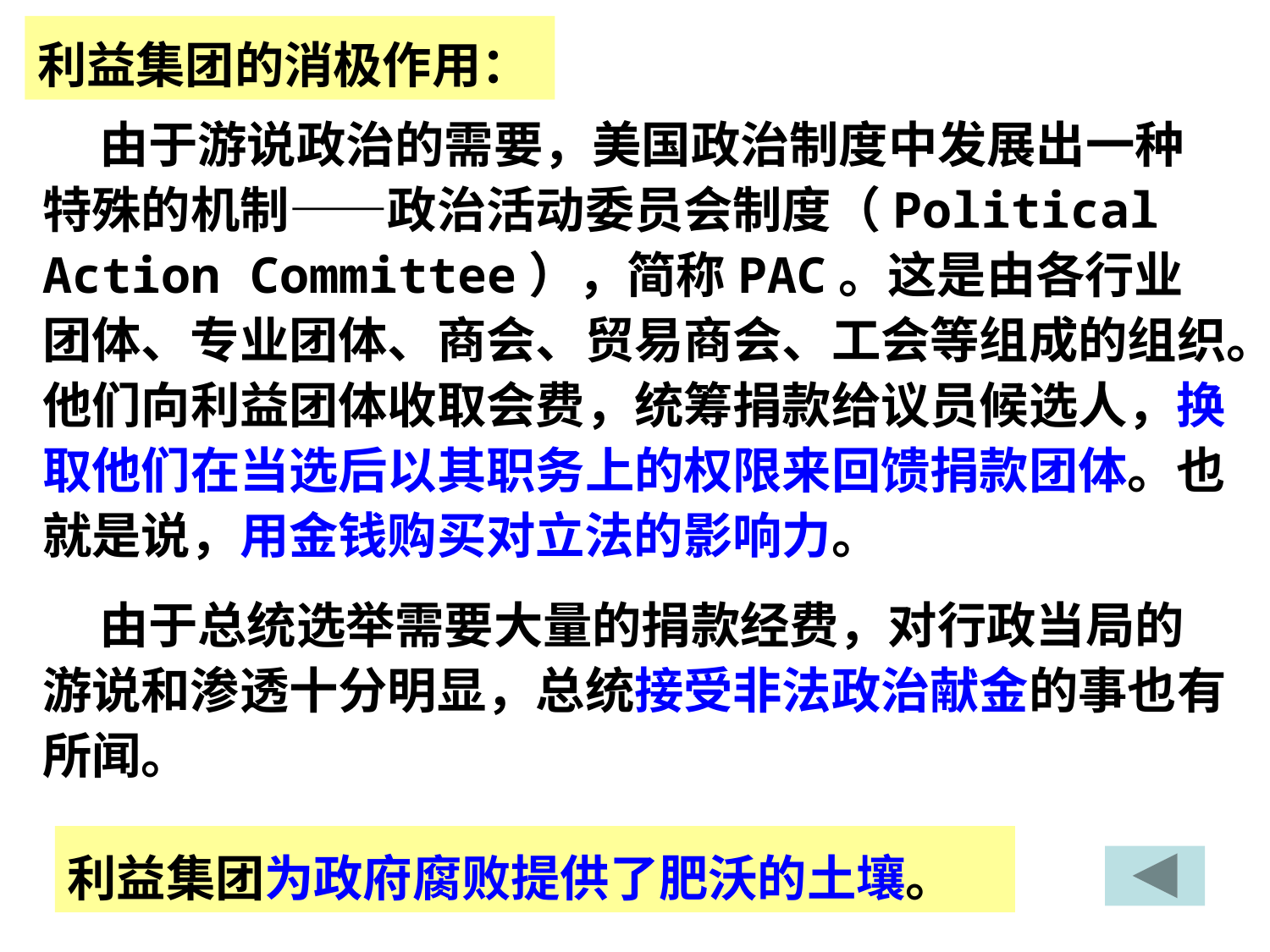

利益集团的消极作用：
    由于游说政治的需要，美国政治制度中发展出一种特殊的机制――政治活动委员会制度（Political Action Committee），简称PAC。这是由各行业团体、专业团体、商会、贸易商会、工会等组成的组织。他们向利益团体收取会费，统筹捐款给议员候选人，换取他们在当选后以其职务上的权限来回馈捐款团体。也就是说，用金钱购买对立法的影响力。
    由于总统选举需要大量的捐款经费，对行政当局的游说和渗透十分明显，总统接受非法政治献金的事也有所闻。
利益集团为政府腐败提供了肥沃的土壤。